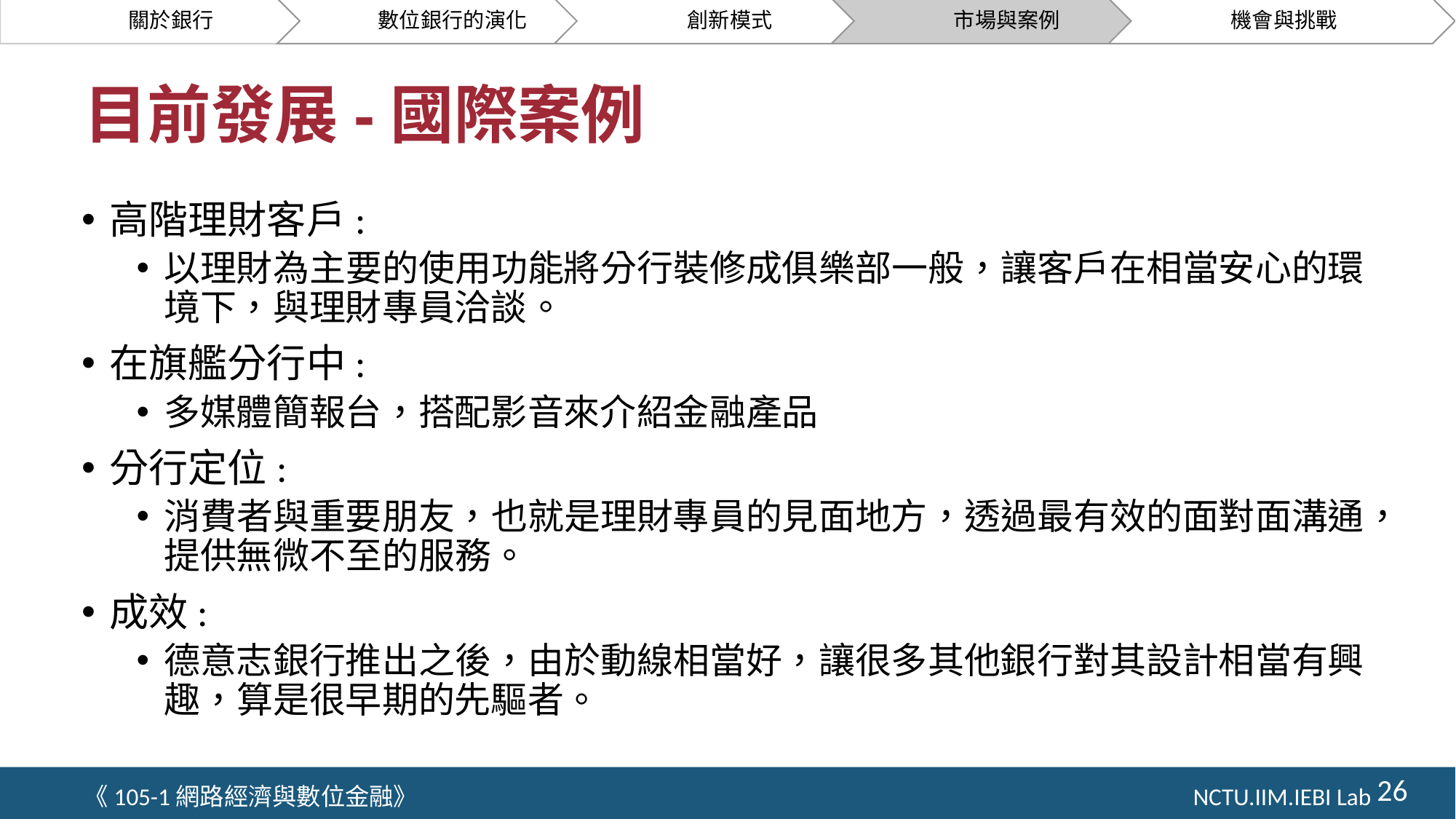

關於銀行

數位銀行的演化

創新模式

市場與案例

機會與挑戰
# 目前發展-國際案例

高階理財客戶:
以理財為主要的使用功能將分行裝修成俱樂部一般，讓客戶在相當安心的環境下，與理財專員洽談。
在旗艦分行中:
多媒體簡報台，搭配影音來介紹金融產品
分行定位:
消費者與重要朋友，也就是理財專員的見面地方，透過最有效的面對面溝通，提供無微不至的服務。
成效:
德意志銀行推出之後，由於動線相當好，讓很多其他銀行對其設計相當有興趣，算是很早期的先驅者。

26
《105-1網路經濟與數位金融》                                                                                                                                             NCTU.IIM.IEBI Lab